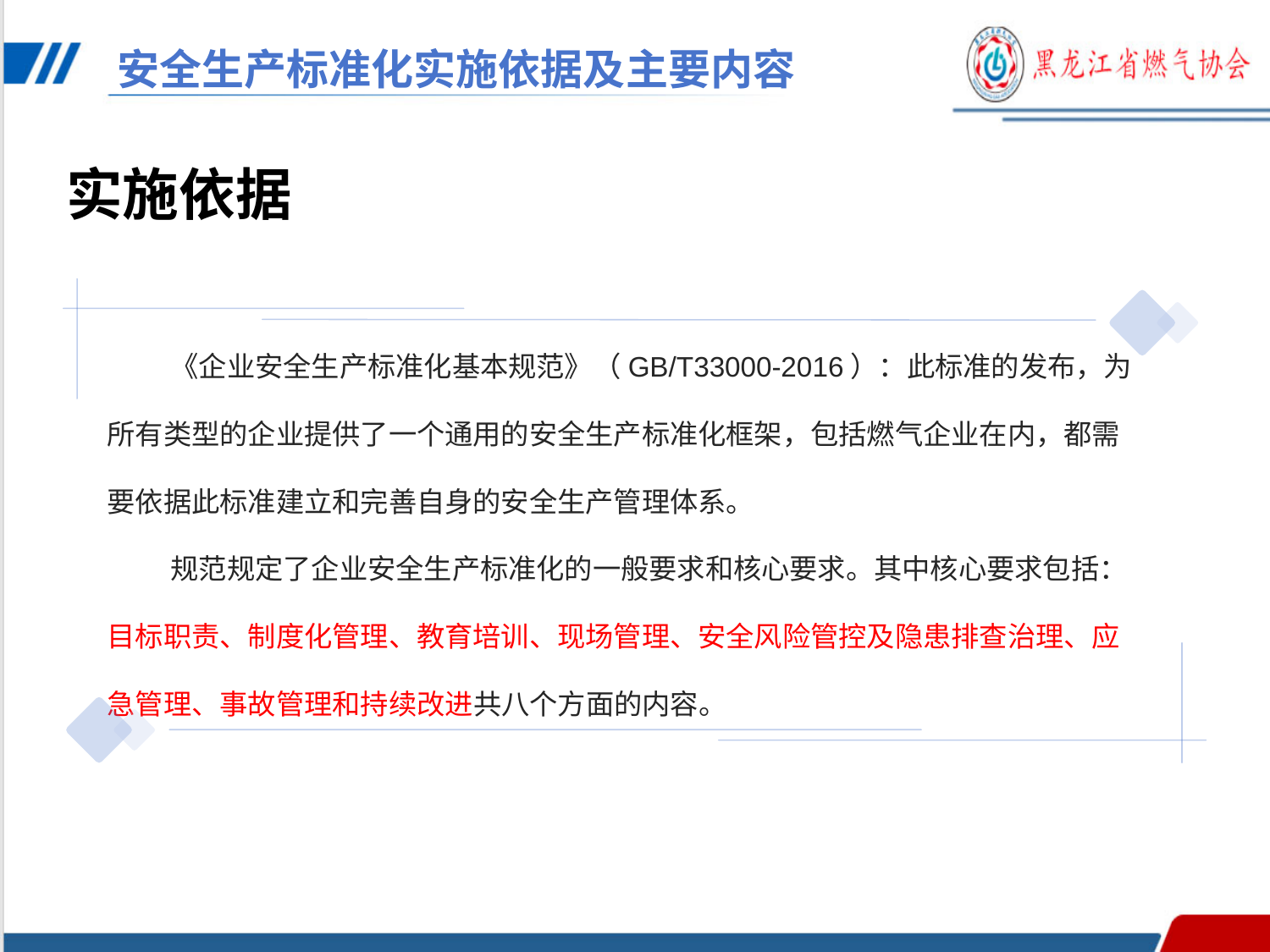

安全生产标准化实施依据及主要内容
# 实施依据

《企业安全生产标准化基本规范》（GB/T33000-2016）：此标准的发布，为所有类型的企业提供了一个通用的安全生产标准化框架，包括燃气企业在内，都需要依据此标准建立和完善自身的安全生产管理体系。
规范规定了企业安全生产标准化的一般要求和核心要求。其中核心要求包括：目标职责、制度化管理、教育培训、现场管理、安全风险管控及隐患排查治理、应急管理、事故管理和持续改进共八个方面的内容。